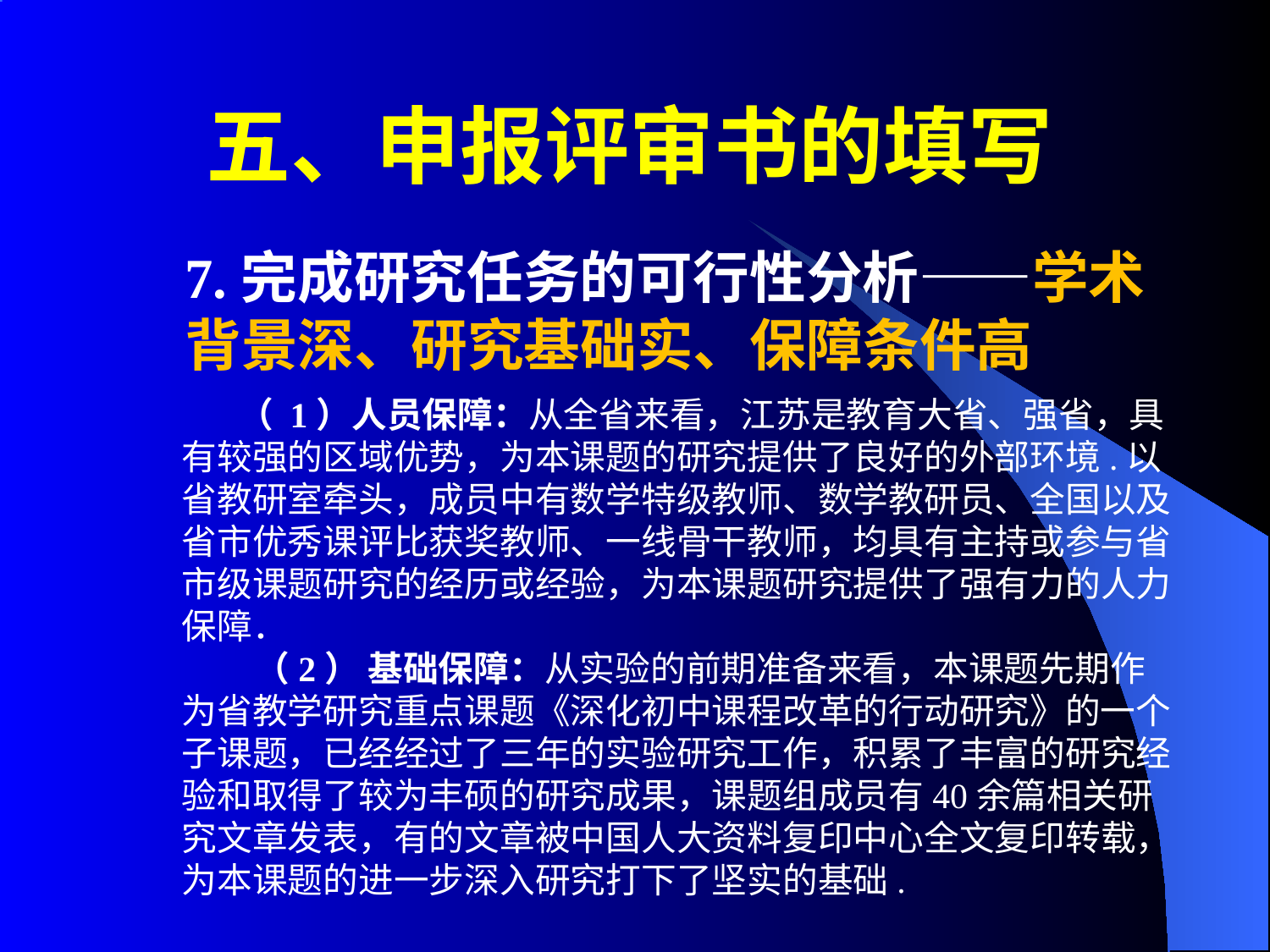

五、申报评审书的填写
7.完成研究任务的可行性分析——学术背景深、研究基础实、保障条件高

      （ 1）人员保障：从全省来看，江苏是教育大省、强省，具有较强的区域优势，为本课题的研究提供了良好的外部环境.以省教研室牵头，成员中有数学特级教师、数学教研员、全国以及省市优秀课评比获奖教师、一线骨干教师，均具有主持或参与省市级课题研究的经历或经验，为本课题研究提供了强有力的人力保障．
        （2） 基础保障：从实验的前期准备来看，本课题先期作为省教学研究重点课题《深化初中课程改革的行动研究》的一个子课题，已经经过了三年的实验研究工作，积累了丰富的研究经验和取得了较为丰硕的研究成果，课题组成员有40余篇相关研究文章发表，有的文章被中国人大资料复印中心全文复印转载，为本课题的进一步深入研究打下了坚实的基础.